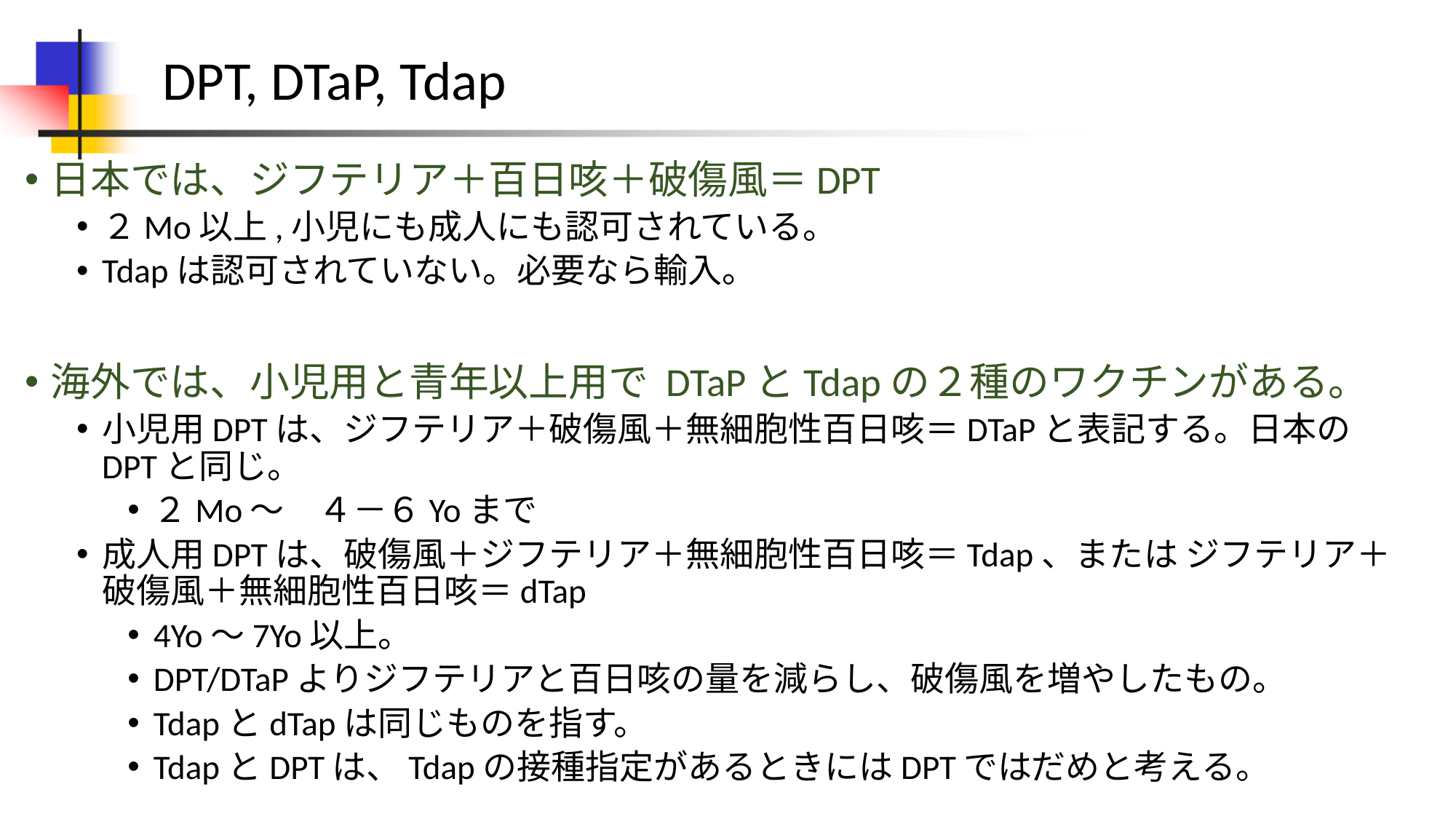

# DPT, DTaP, Tdap
日本では、ジフテリア＋百日咳＋破傷風＝DPT
２Mo以上,小児にも成人にも認可されている。
Tdapは認可されていない。必要なら輸入。

海外では、小児用と青年以上用で DTaPとTdapの２種のワクチンがある。
小児用DPTは、ジフテリア＋破傷風＋無細胞性百日咳＝DTaPと表記する。日本のDPTと同じ。
２Mo～　４－６Yoまで
成人用DPTは、破傷風＋ジフテリア＋無細胞性百日咳＝Tdap、または ジフテリア＋破傷風＋無細胞性百日咳＝dTap
4Yo～7Yo以上。
DPT/DTaPよりジフテリアと百日咳の量を減らし、破傷風を増やしたもの。
TdapとdTapは同じものを指す。
TdapとDPTは、Tdapの接種指定があるときにはDPTではだめと考える。